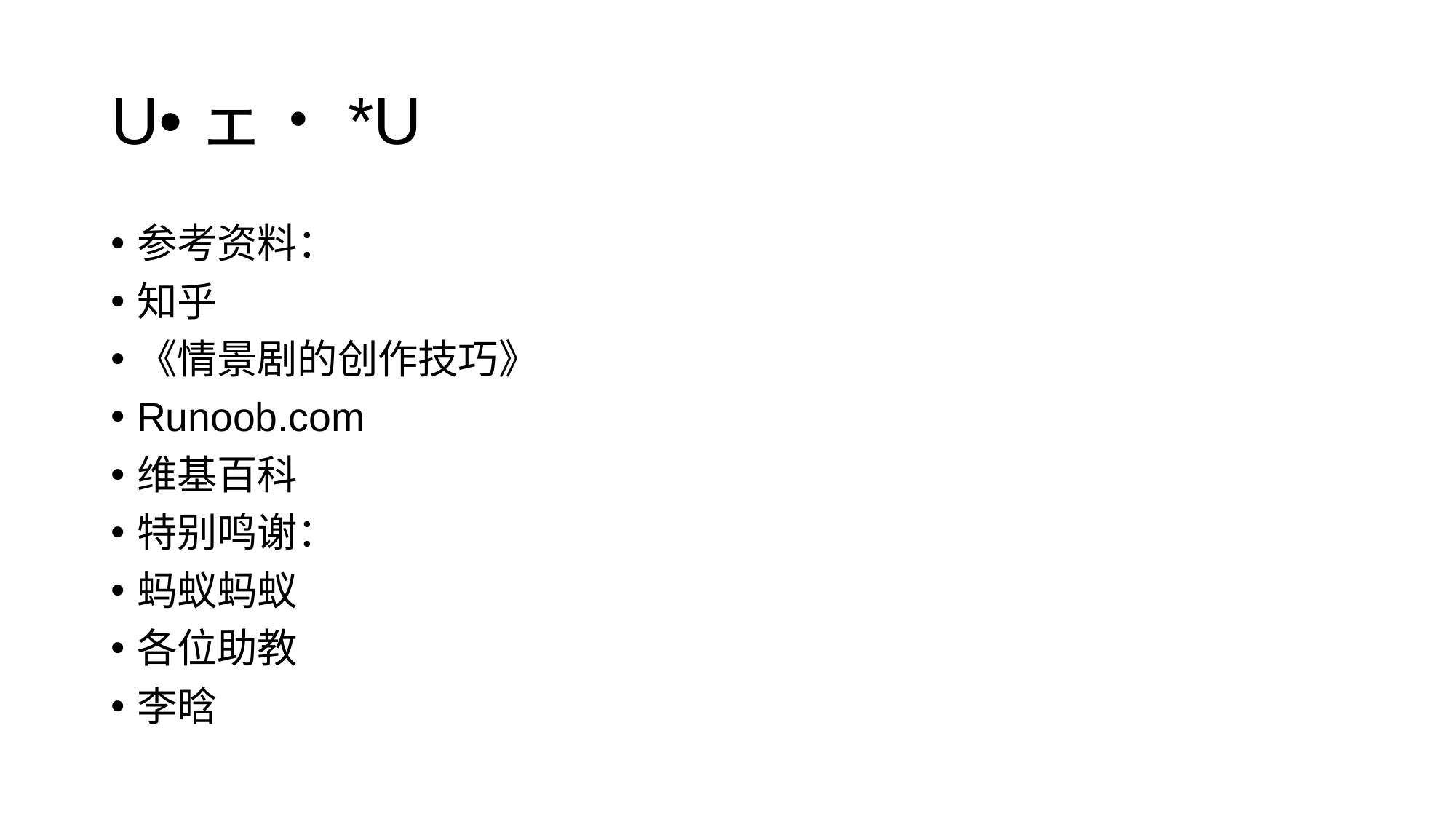

# U•ェ•*U
参考资料：
知乎
《情景剧的创作技巧》
Runoob.com
维基百科
特别鸣谢：
蚂蚁蚂蚁
各位助教
李晗